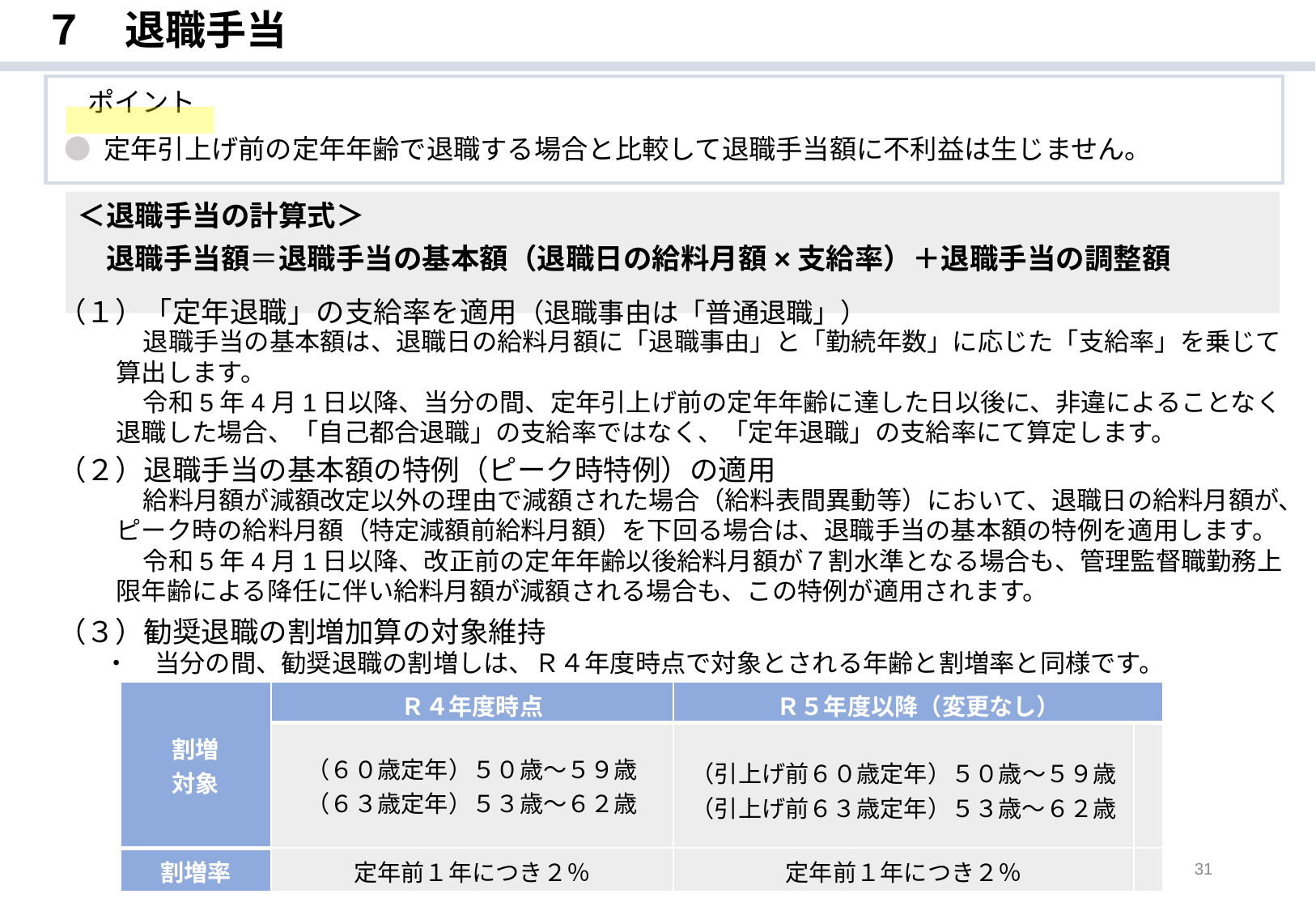

７　退職手当

　ポイント

 ● 定年引上げ前の定年年齢で退職する場合と比較して退職手当額に不利益は生じません。

＜退職手当の計算式＞

　退職手当額＝退職手当の基本額（退職日の給料月額×支給率）＋退職手当の調整額
（１）「定年退職」の支給率を適用（退職事由は「普通退職」）
　　退職手当の基本額は、退職日の給料月額に「退職事由」と「勤続年数」に応じた「支給率」を乗じて算出します。
　　令和5年4月1日以降、当分の間、定年引上げ前の定年年齢に達した日以後に、非違によることなく退職した場合、「自己都合退職」の支給率ではなく、「定年退職」の支給率にて算定します。
（２）退職手当の基本額の特例（ピーク時特例）の適用
　　給料月額が減額改定以外の理由で減額された場合（給料表間異動等）において、退職日の給料月額が、ピーク時の給料月額（特定減額前給料月額）を下回る場合は、退職手当の基本額の特例を適用します。
　　令和5年4月1日以降、改正前の定年年齢以後給料月額が７割水準となる場合も、管理監督職勤務上限年齢による降任に伴い給料月額が減額される場合も、この特例が適用されます。
（３）勧奨退職の割増加算の対象維持
・　当分の間、勧奨退職の割増しは、Ｒ４年度時点で対象とされる年齢と割増率と同様です。
| 割増 対象 | Ｒ４年度時点 | Ｒ５年度以降（変更なし） |  |
| --- | --- | --- | --- |
|  | （６０歳定年）５０歳～５９歳 （６３歳定年）５３歳～６２歳 | （引上げ前６０歳定年）５０歳～５９歳 （引上げ前６３歳定年）５３歳～６２歳 |  |
| 割増率 | 定年前１年につき２％ | 定年前１年につき２％ |  |
31